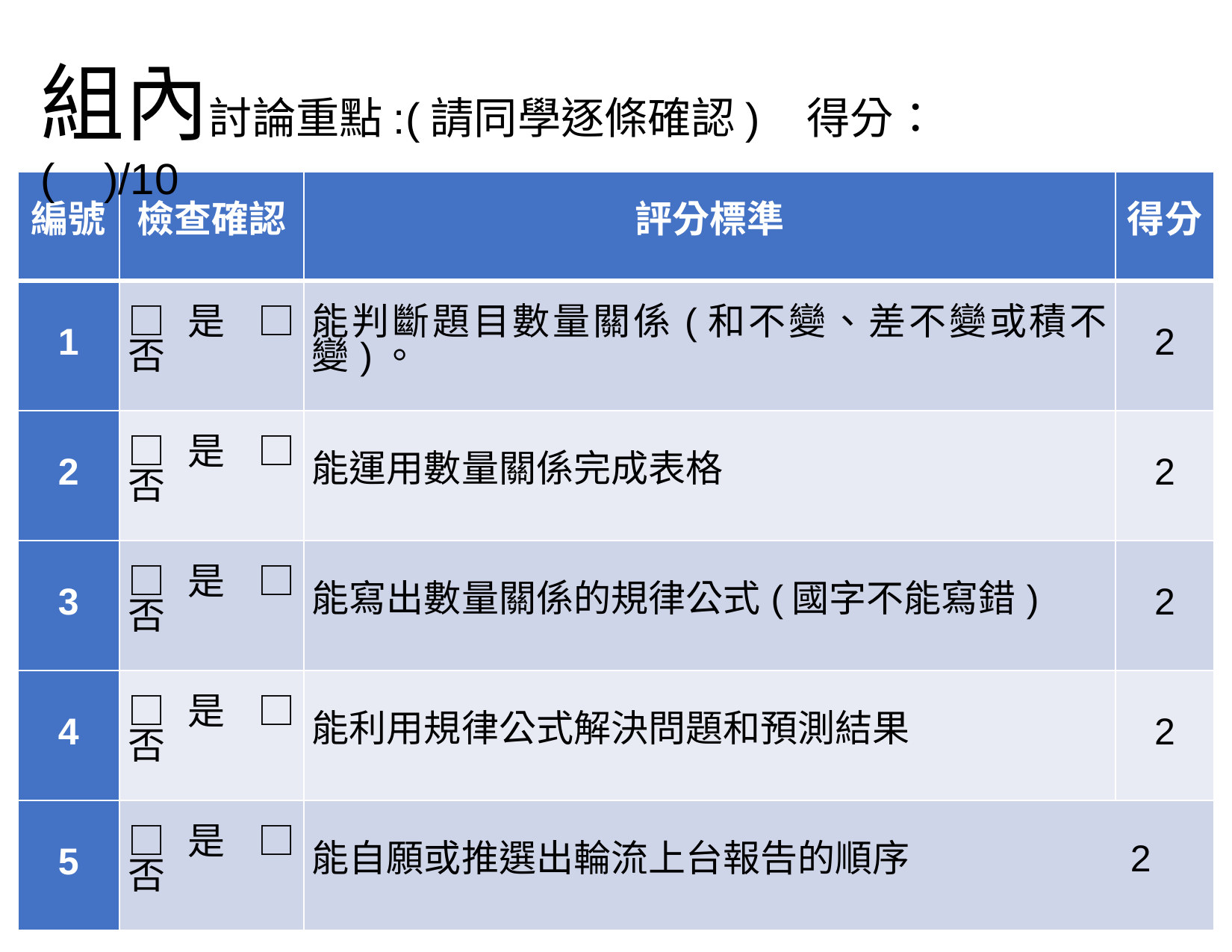

組內討論重點:(請同學逐條確認)   得分：(    )/10
| 編號 | 檢查確認 | 評分標準 | 得分 |
| --- | --- | --- | --- |
| 1 | □是 □否 | 能判斷題目數量關係(和不變、差不變或積不變)。 | 2 |
| 2 | □是 □否 | 能運用數量關係完成表格 | 2 |
| 3 | □是 □否 | 能寫出數量關係的規律公式(國字不能寫錯) | 2 |
| 4 | □是 □否 | 能利用規律公式解決問題和預測結果 | 2 |
| 5 | □是 □否 | 能自願或推選出輪流上台報告的順序  2 |  |